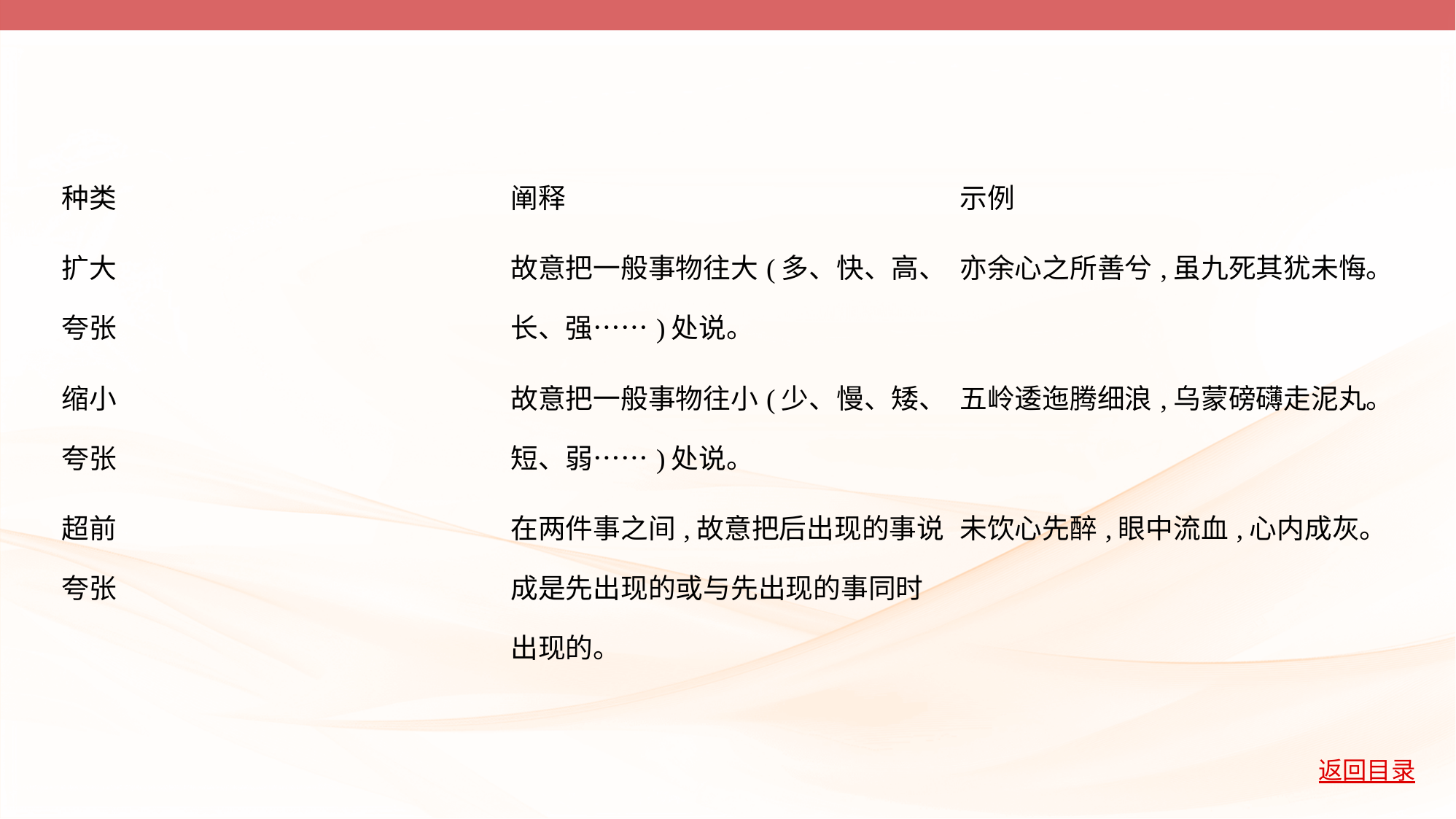

| 种类 | 阐释 | 示例 |
| --- | --- | --- |
| 扩大 夸张 | 故意把一般事物往大(多、快、高、 长、强……)处说。 | 亦余心之所善兮,虽九死其犹未悔。 |
| 缩小 夸张 | 故意把一般事物往小(少、慢、矮、 短、弱……)处说。 | 五岭逶迤腾细浪,乌蒙磅礴走泥丸。 |
| 超前 夸张 | 在两件事之间,故意把后出现的事说 成是先出现的或与先出现的事同时 出现的。 | 未饮心先醉,眼中流血,心内成灰。 |